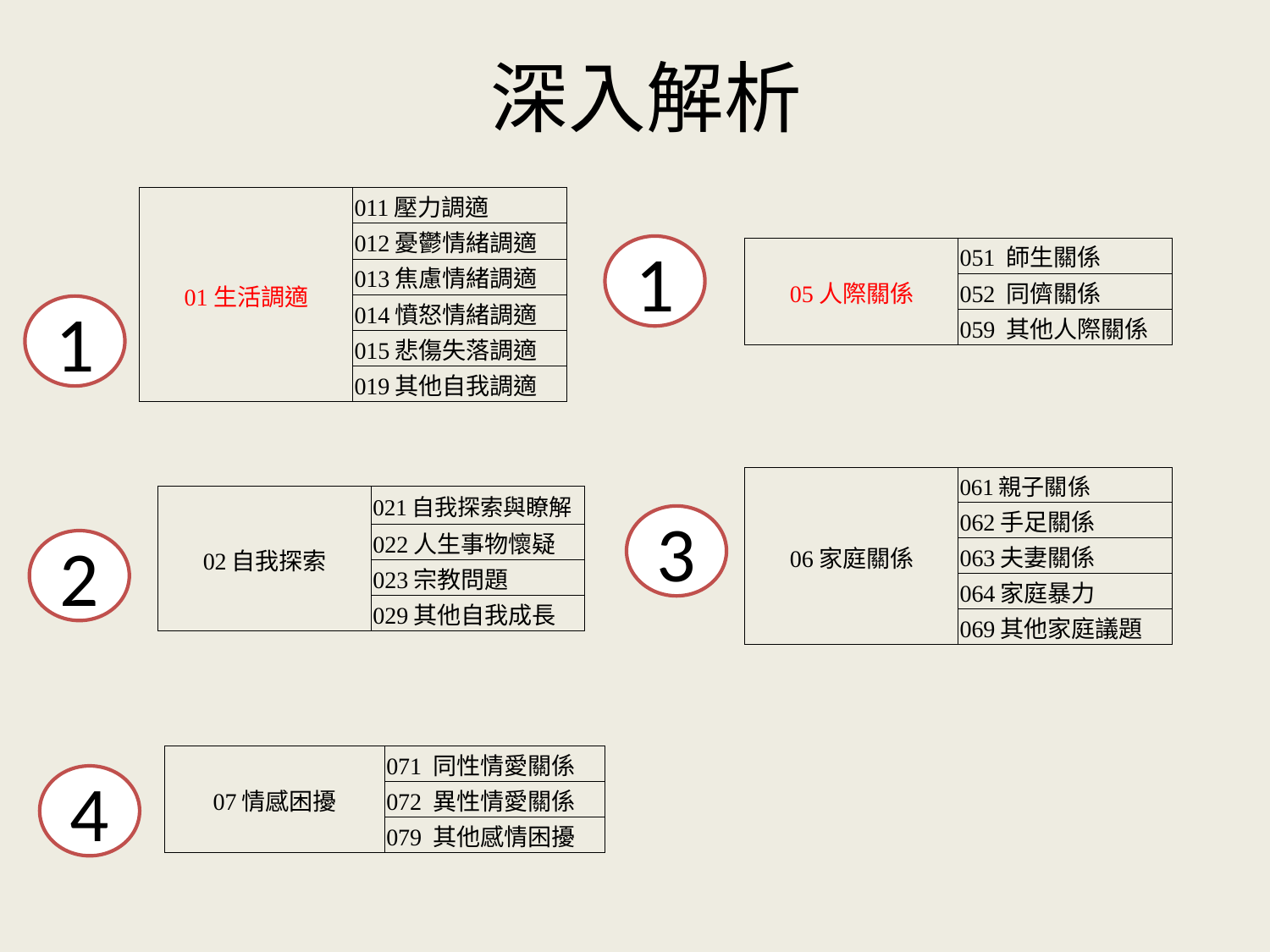

# 深入解析
| 01生活調適 | 011壓力調適 |
| --- | --- |
|  | 012憂鬱情緒調適 |
|  | 013焦慮情緒調適 |
|  | 014憤怒情緒調適 |
|  | 015悲傷失落調適 |
|  | 019其他自我調適 |
1
| 05人際關係 | 051 師生關係 |
| --- | --- |
|  | 052 同儕關係 |
|  | 059 其他人際關係 |
1
| 06家庭關係 | 061親子關係 |
| --- | --- |
|  | 062手足關係 |
|  | 063夫妻關係 |
|  | 064家庭暴力 |
|  | 069其他家庭議題 |
| 02自我探索 | 021自我探索與瞭解 |
| --- | --- |
|  | 022人生事物懷疑 |
|  | 023宗教問題 |
|  | 029其他自我成長 |
3
2
| 07情感困擾 | 071 同性情愛關係 |
| --- | --- |
|  | 072 異性情愛關係 |
|  | 079 其他感情困擾 |
4